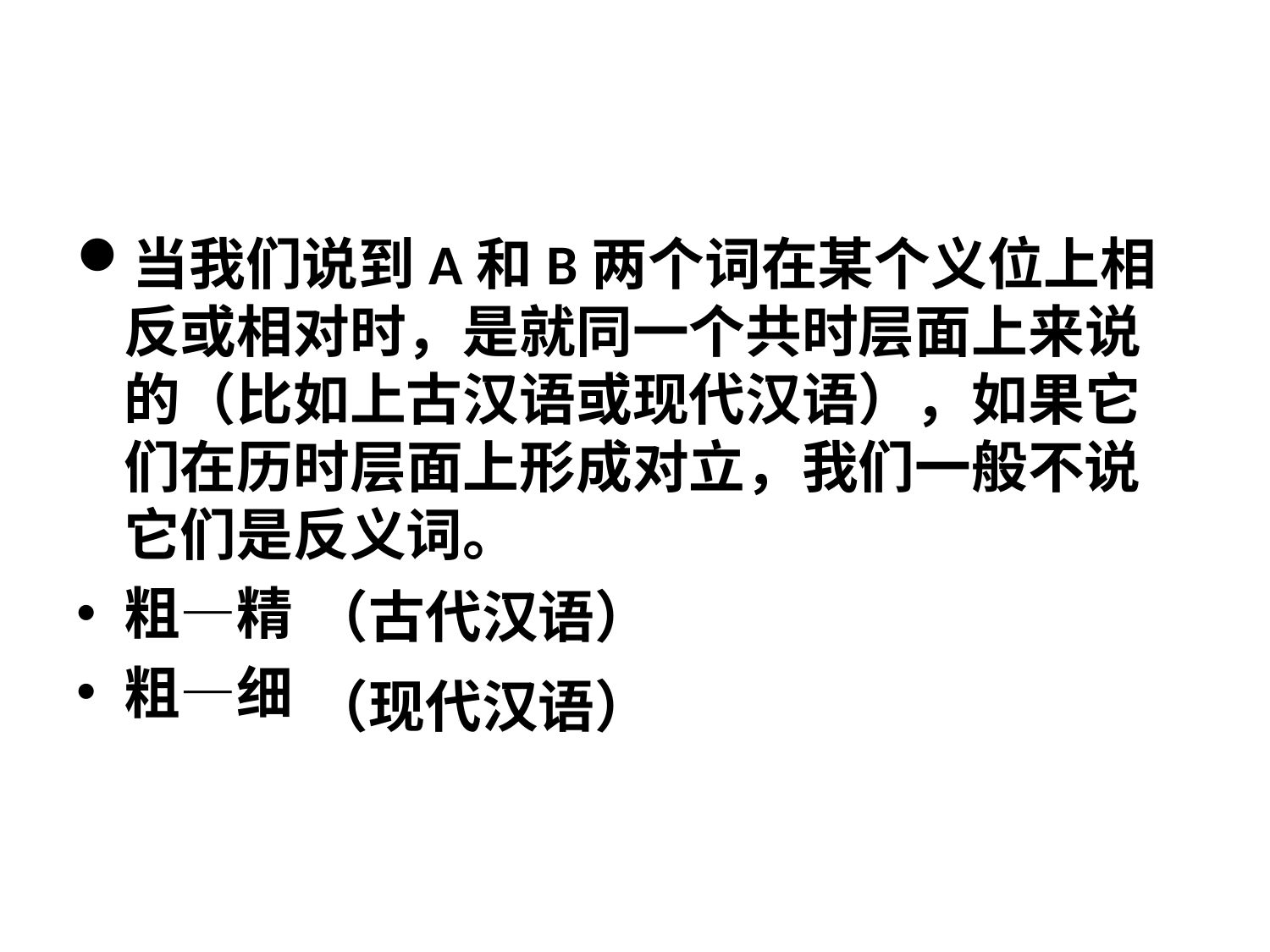

#
当我们说到A和B两个词在某个义位上相反或相对时，是就同一个共时层面上来说的（比如上古汉语或现代汉语），如果它们在历时层面上形成对立，我们一般不说它们是反义词。
粗—精
粗—细
（古代汉语）
（现代汉语）